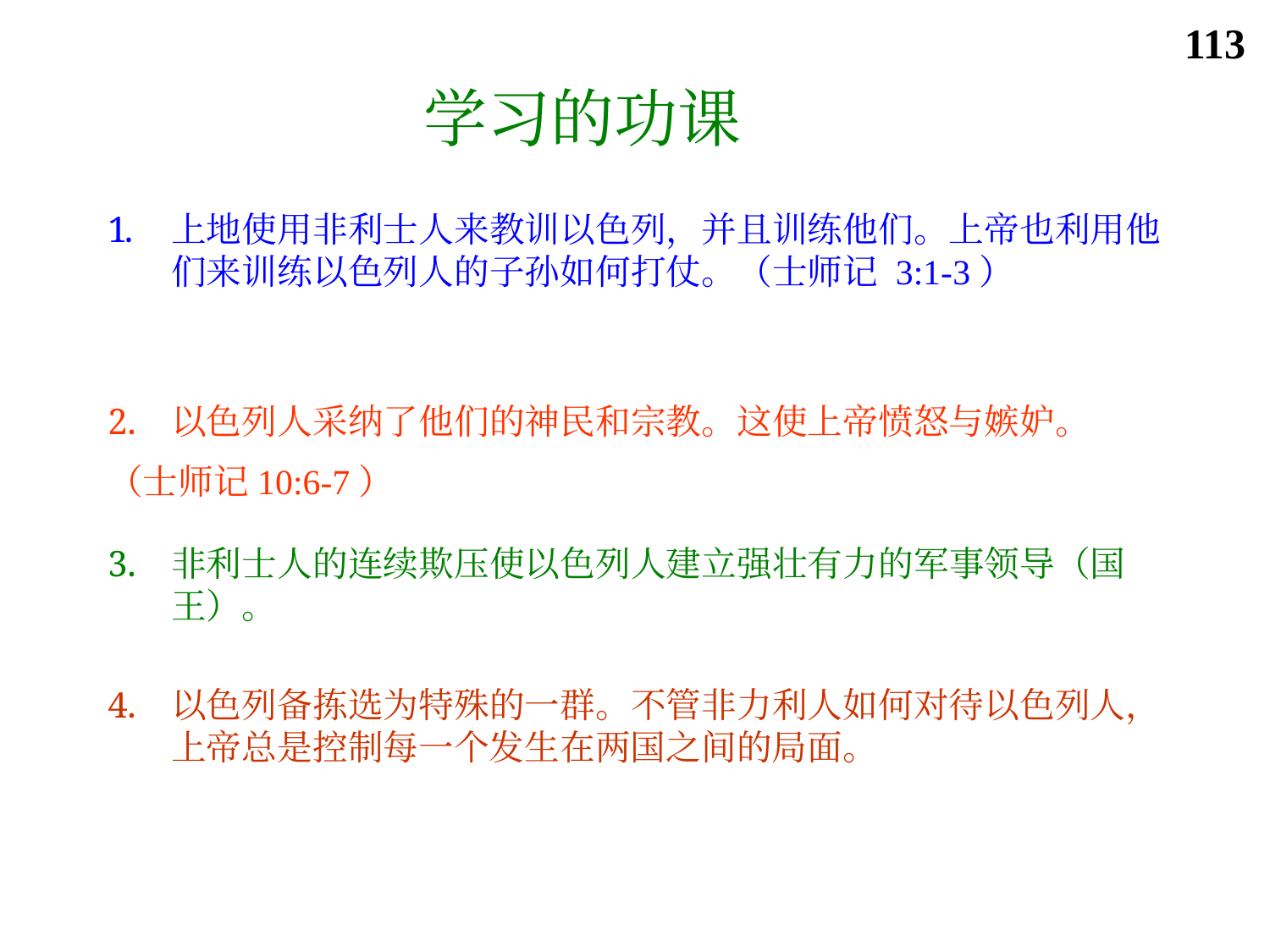

113
学习的功课
上地使用非利士人来教训以色列，并且训练他们。上帝也利用他们来训练以色列人的子孙如何打仗。（士师记 3:1-3）
以色列人采纳了他们的神民和宗教。这使上帝愤怒与嫉妒。
（士师记10:6-7）
非利士人的连续欺压使以色列人建立强壮有力的军事领导（国王）。
以色列备拣选为特殊的一群。不管非力利人如何对待以色列人，上帝总是控制每一个发生在两国之间的局面。